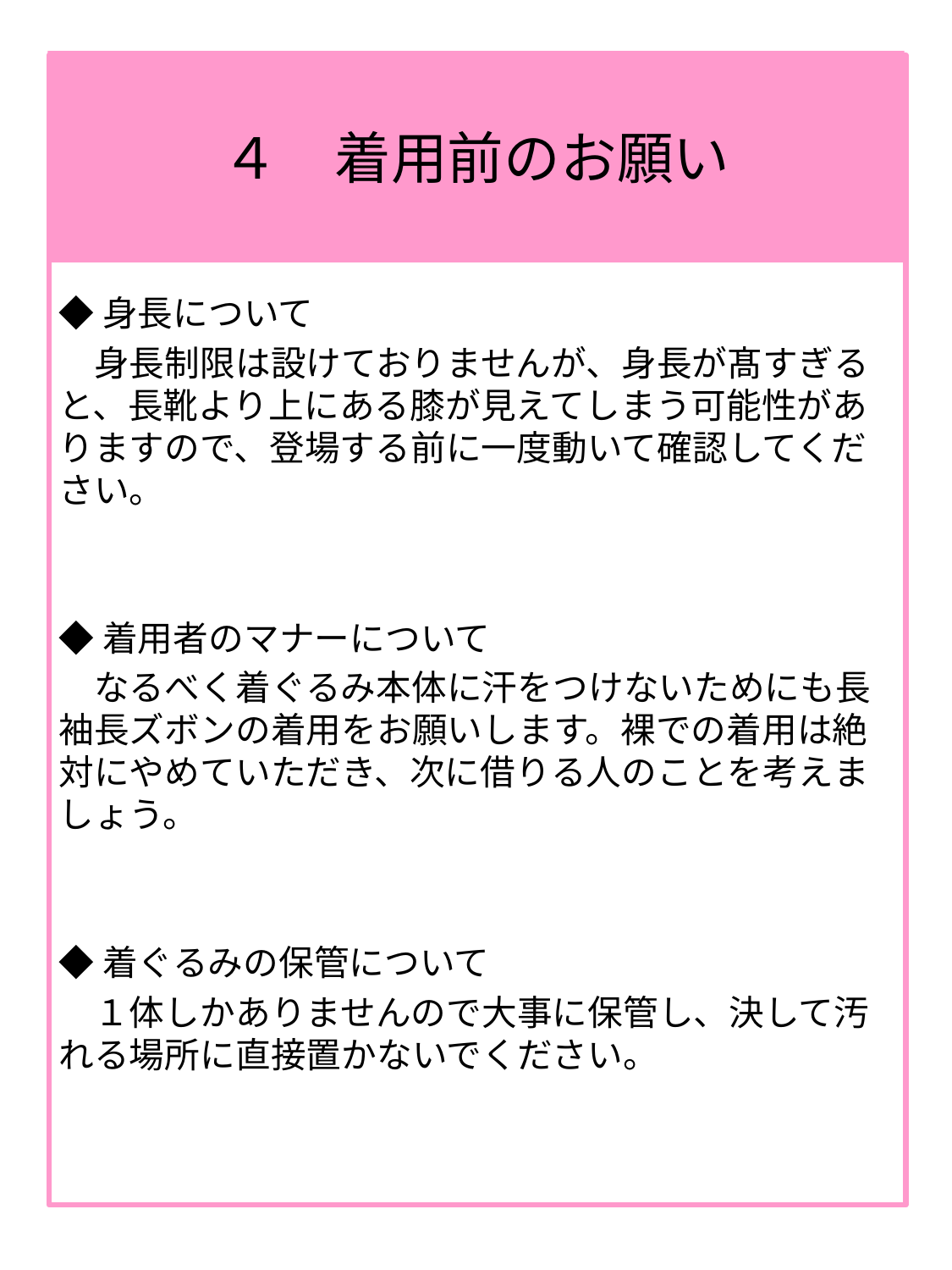

# ４　着用前のお願い

◆身長について
　身長制限は設けておりませんが、身長が髙すぎると、長靴より上にある膝が見えてしまう可能性がありますので、登場する前に一度動いて確認してください。

◆着用者のマナーについて
　なるべく着ぐるみ本体に汗をつけないためにも長袖長ズボンの着用をお願いします。裸での着用は絶対にやめていただき、次に借りる人のことを考えましょう。

◆着ぐるみの保管について
　１体しかありませんので大事に保管し、決して汚れる場所に直接置かないでください。